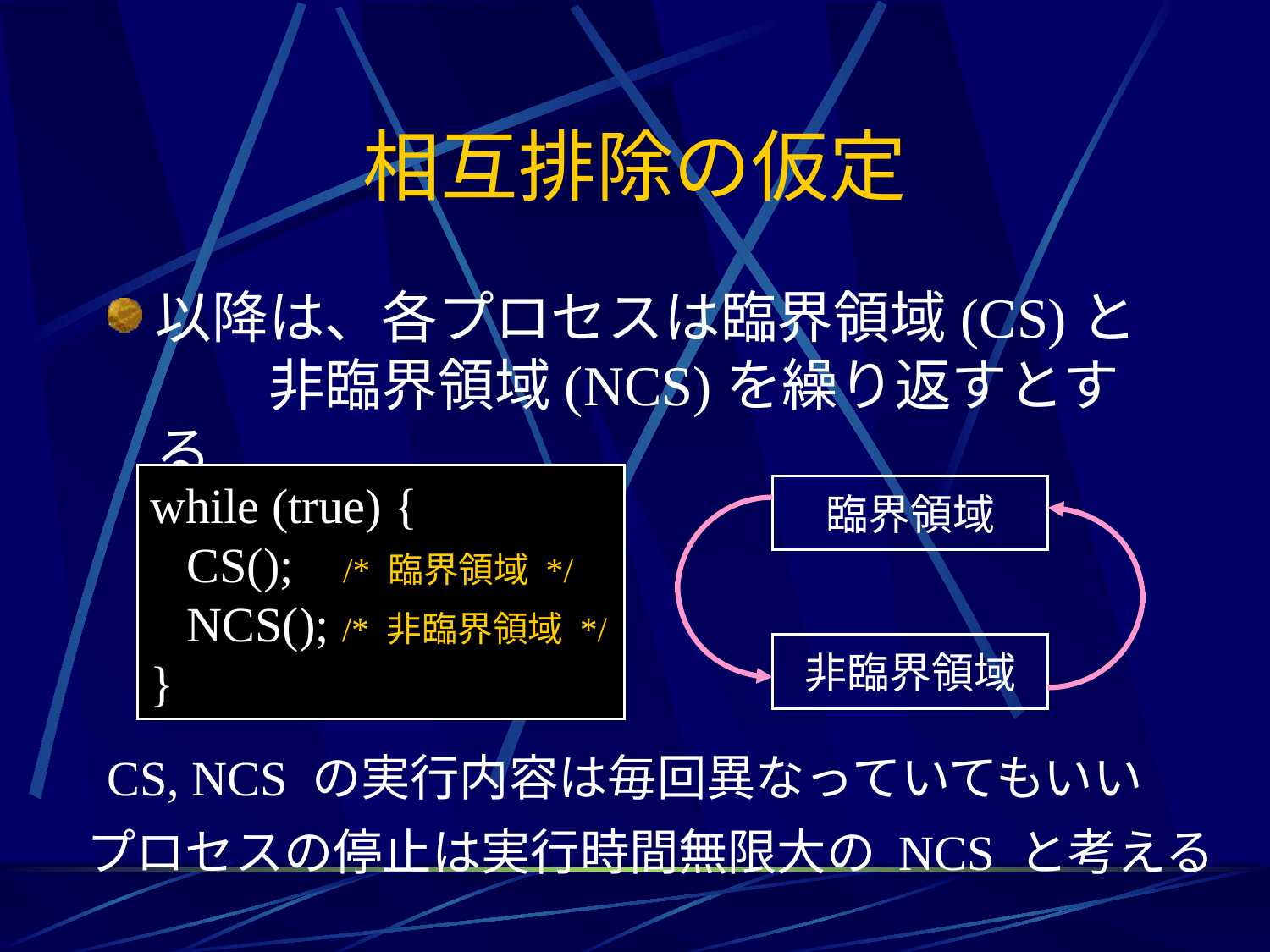

# 相互排除の仮定
以降は、各プロセスは臨界領域(CS)と　　非臨界領域(NCS)を繰り返すとする
while (true) {
   CS();    /* 臨界領域 */
   NCS(); /* 非臨界領域 */
}
臨界領域

非臨界領域
CS, NCS の実行内容は毎回異なっていてもいい
プロセスの停止は実行時間無限大の NCS と考える